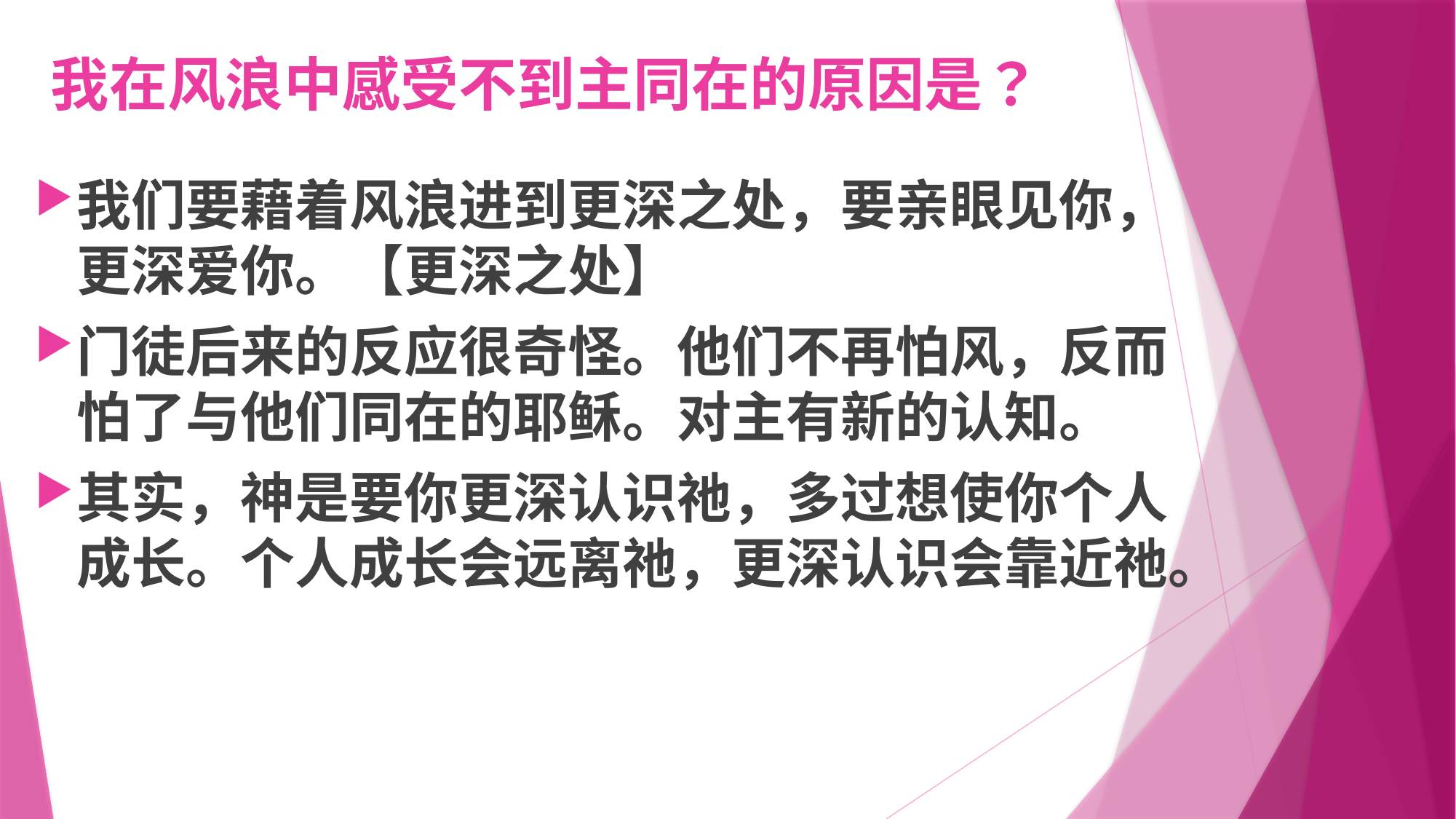

# 我在风浪中感受不到主同在的原因是？
我们要藉着风浪进到更深之处，要亲眼见你，更深爱你。【更深之处】
门徒后来的反应很奇怪。他们不再怕风，反而怕了与他们同在的耶稣。对主有新的认知。
其实，神是要你更深认识祂，多过想使你个人成长。个人成长会远离祂，更深认识会靠近祂。